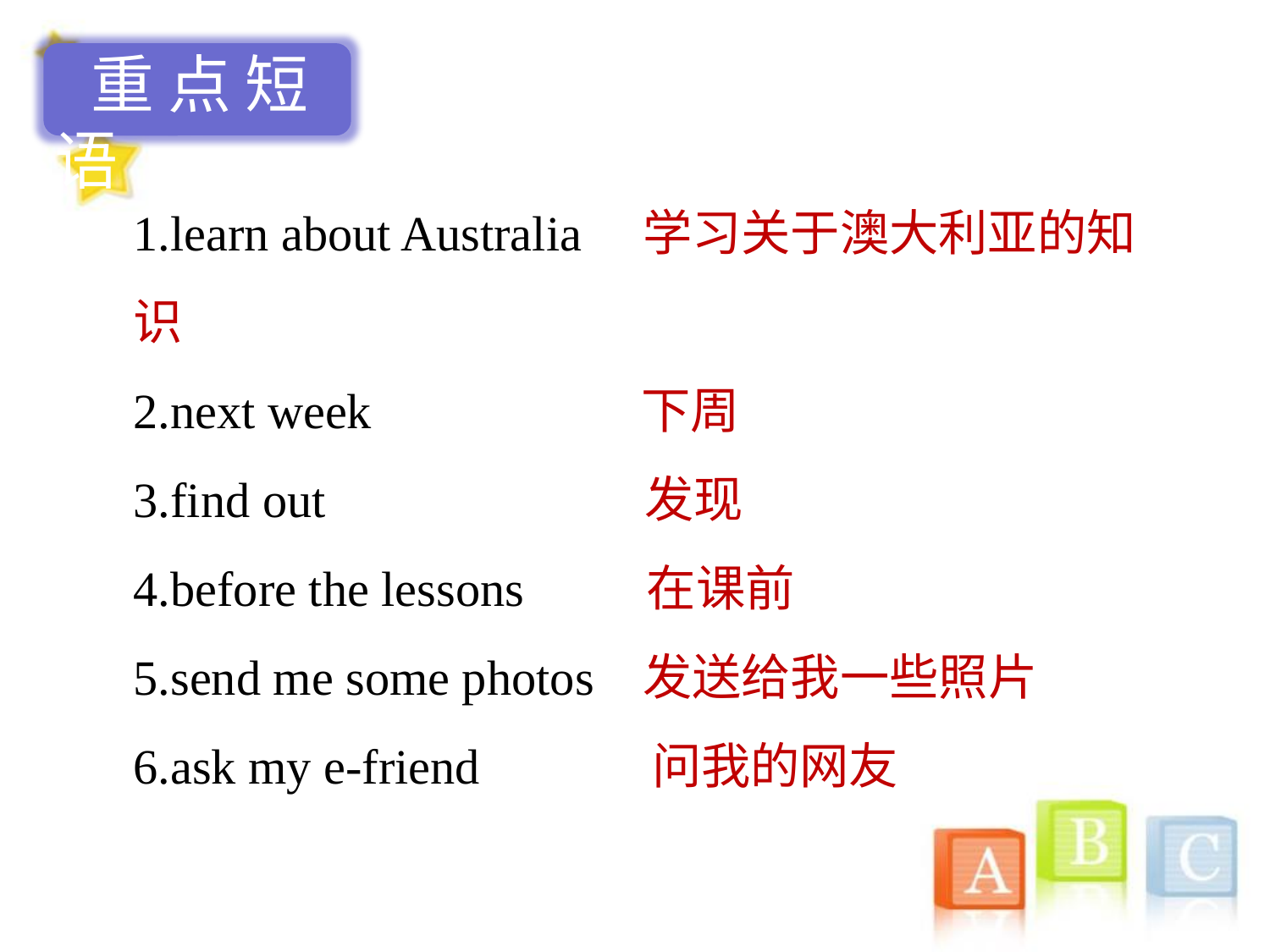

重点短语

1.learn about Australia    学习关于澳大利亚的知识
2.next week                     下周
3.find out                         发现
4.before the lessons         在课前
5.send me some photos   发送给我一些照片
6.ask my e-friend             问我的网友